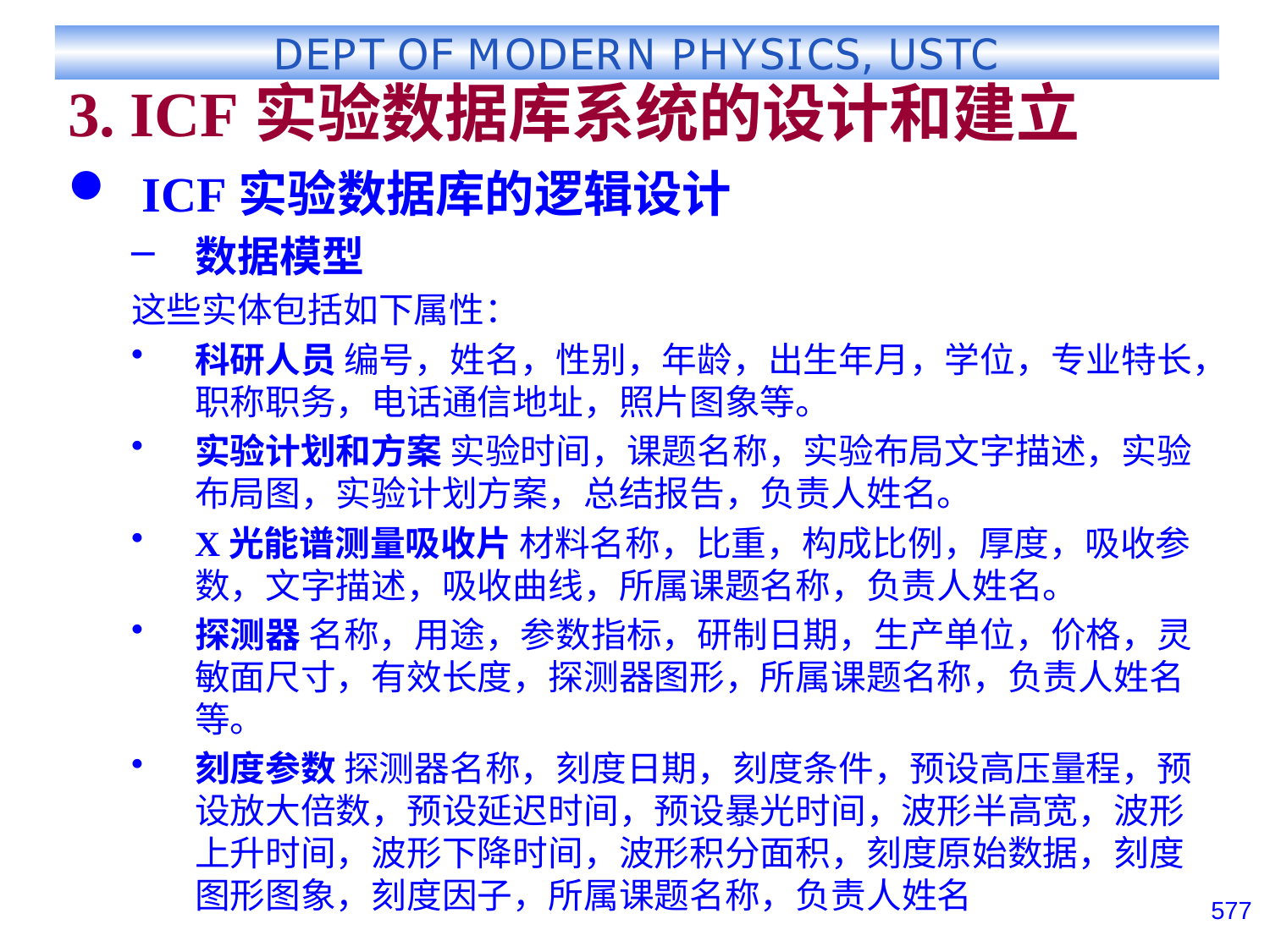

# ICF实验数据库系统的设计和建立
ICF实验数据库的逻辑设计
数据模型
这些实体包括如下属性：
科研人员 编号，姓名，性别，年龄，出生年月，学位，专业特长，职称职务，电话通信地址，照片图象等。
实验计划和方案 实验时间，课题名称，实验布局文字描述，实验布局图，实验计划方案，总结报告，负责人姓名。
X光能谱测量吸收片 材料名称，比重，构成比例，厚度，吸收参数，文字描述，吸收曲线，所属课题名称，负责人姓名。
探测器 名称，用途，参数指标，研制日期，生产单位，价格，灵敏面尺寸，有效长度，探测器图形，所属课题名称，负责人姓名等。
刻度参数 探测器名称，刻度日期，刻度条件，预设高压量程，预设放大倍数，预设延迟时间，预设暴光时间，波形半高宽，波形上升时间，波形下降时间，波形积分面积，刻度原始数据，刻度图形图象，刻度因子，所属课题名称，负责人姓名